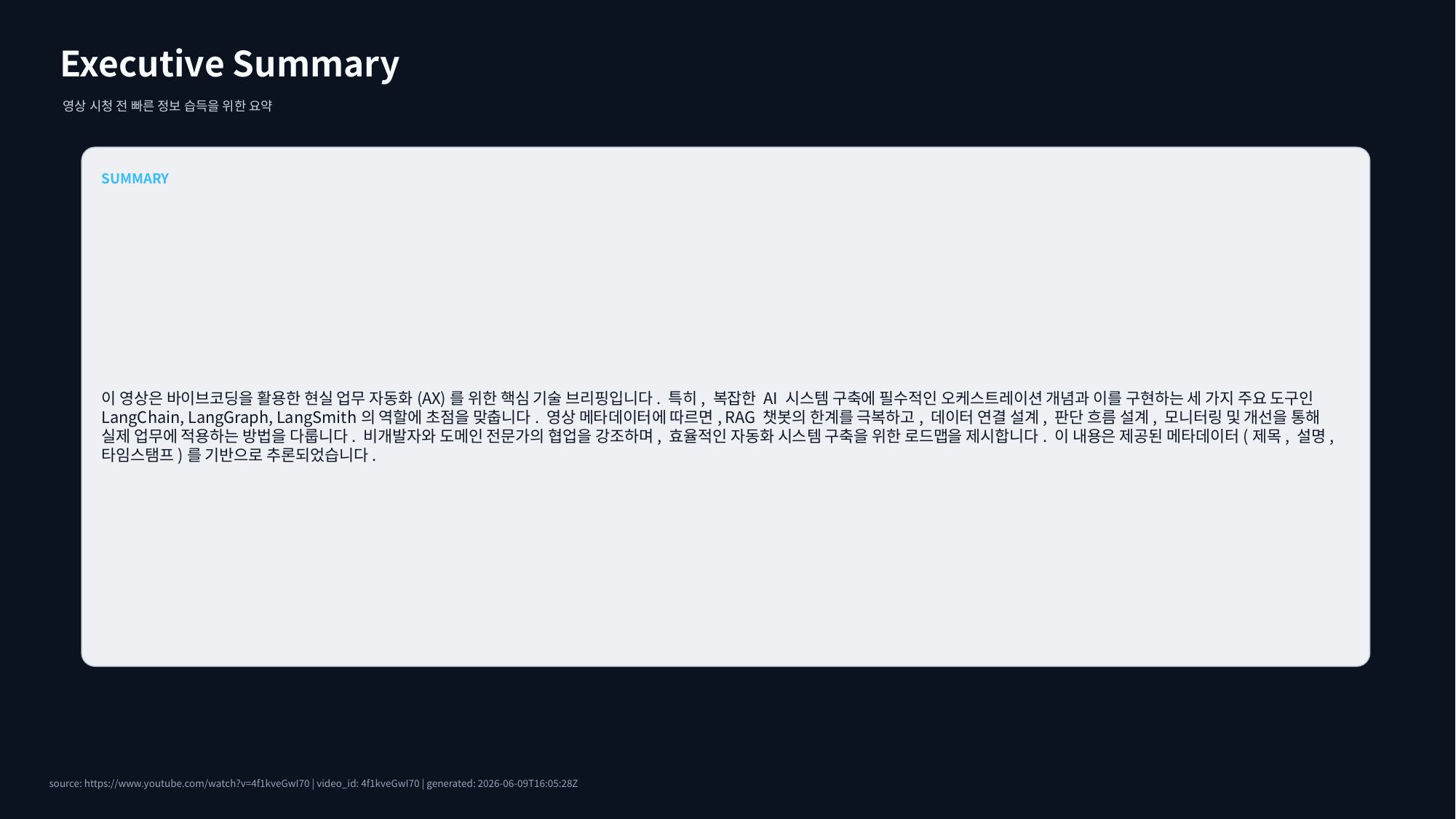

Executive Summary
영상 시청 전 빠른 정보 습득을 위한 요약

SUMMARY
이 영상은 바이브코딩을 활용한 현실 업무 자동화(AX)를 위한 핵심 기술 브리핑입니다. 특히, 복잡한 AI 시스템 구축에 필수적인 오케스트레이션 개념과 이를 구현하는 세 가지 주요 도구인 LangChain, LangGraph, LangSmith의 역할에 초점을 맞춥니다. 영상 메타데이터에 따르면, RAG 챗봇의 한계를 극복하고, 데이터 연결 설계, 판단 흐름 설계, 모니터링 및 개선을 통해 실제 업무에 적용하는 방법을 다룹니다. 비개발자와 도메인 전문가의 협업을 강조하며, 효율적인 자동화 시스템 구축을 위한 로드맵을 제시합니다. 이 내용은 제공된 메타데이터(제목, 설명, 타임스탬프)를 기반으로 추론되었습니다.
source: https://www.youtube.com/watch?v=4f1kveGwI70 | video_id: 4f1kveGwI70 | generated: 2026-06-09T16:05:28Z